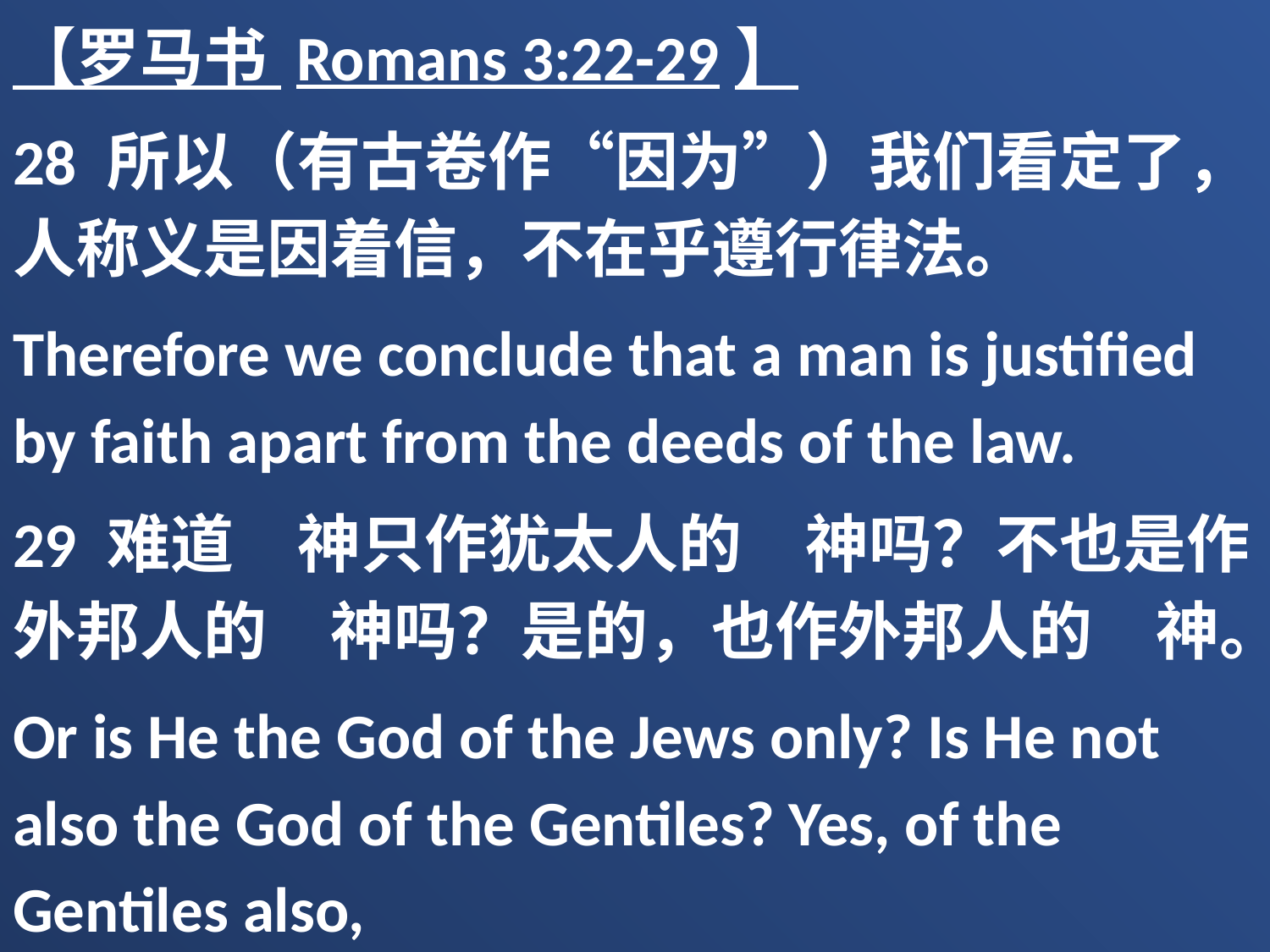

【罗马书 Romans 3:22-29】
28 所以（有古卷作“因为”）我们看定了，人称义是因着信，不在乎遵行律法。
Therefore we conclude that a man is justified by faith apart from the deeds of the law.
29 难道　神只作犹太人的　神吗？不也是作外邦人的　神吗？是的，也作外邦人的　神。
Or is He the God of the Jews only? Is He not also the God of the Gentiles? Yes, of the Gentiles also,